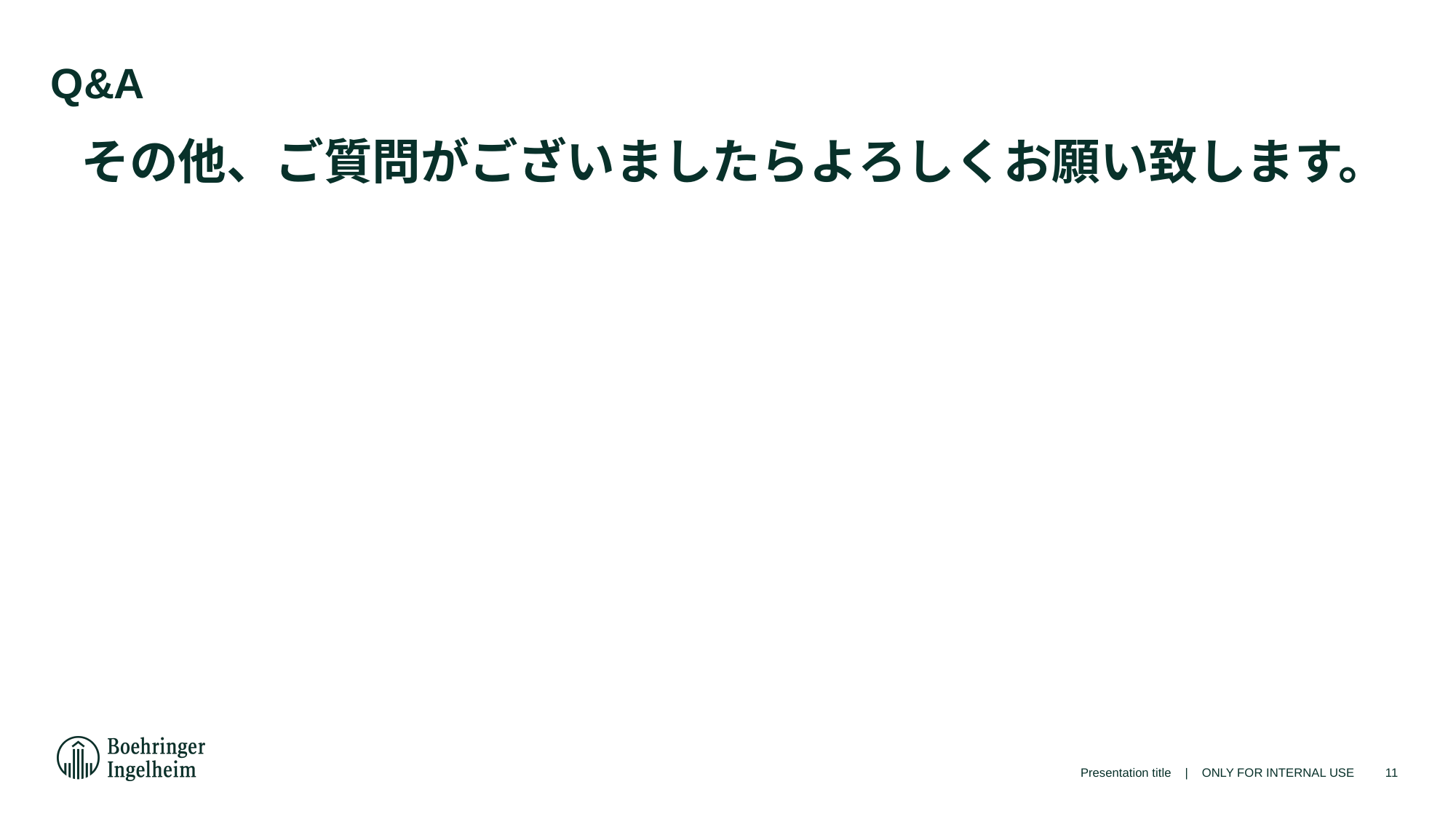

Q&A
その他、ご質問がございましたらよろしくお願い致します。
Presentation title    |    ONLY FOR INTERNAL USE
11